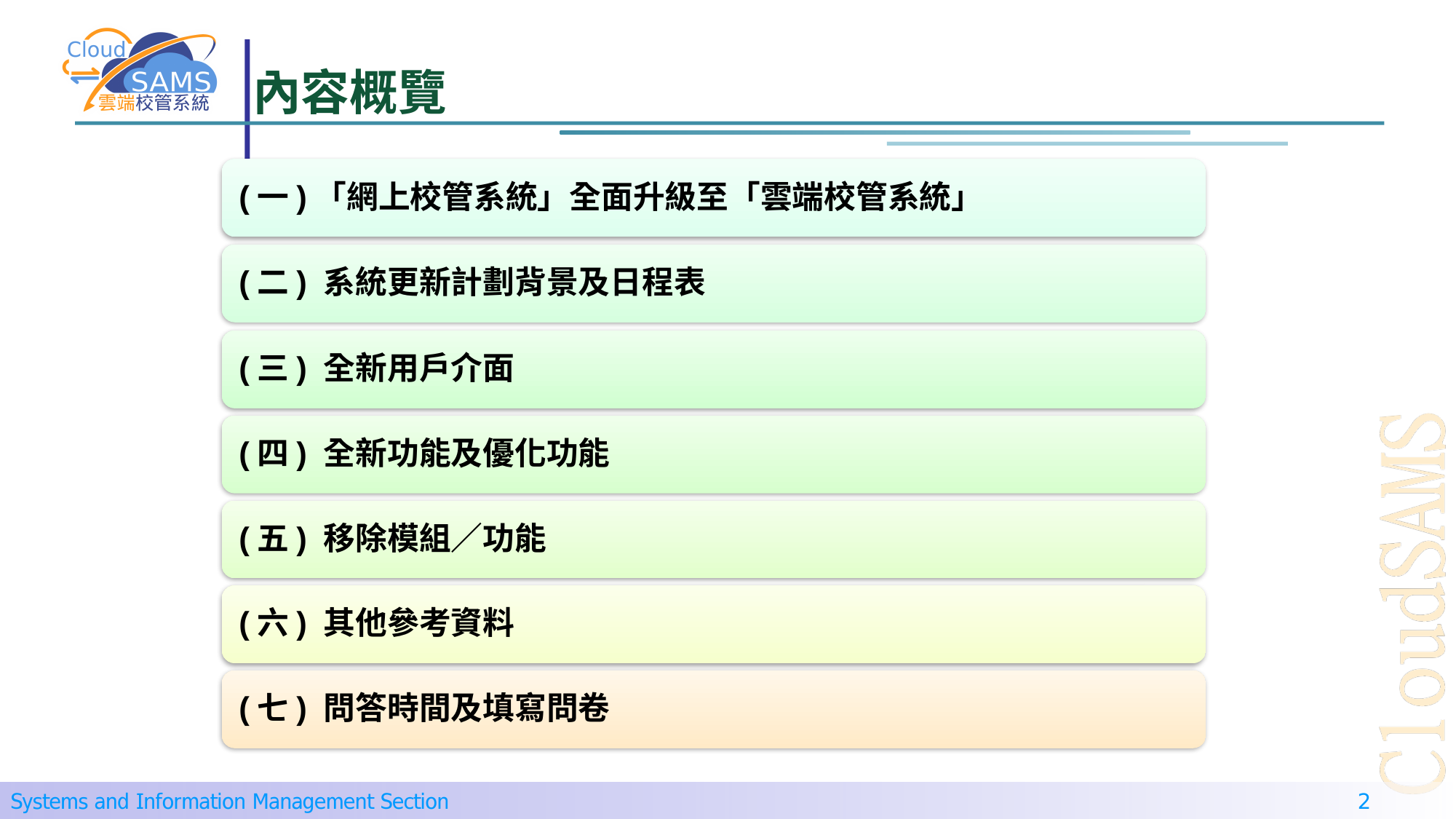

# 內容概覽
(一)「網上校管系統」全面升級至「雲端校管系統」
(二) 系統更新計劃背景及日程表
(三) 全新用戶介面
(四) 全新功能及優化功能
(五) 移除模組／功能
(六) 其他參考資料
(七) 問答時間及填寫問卷